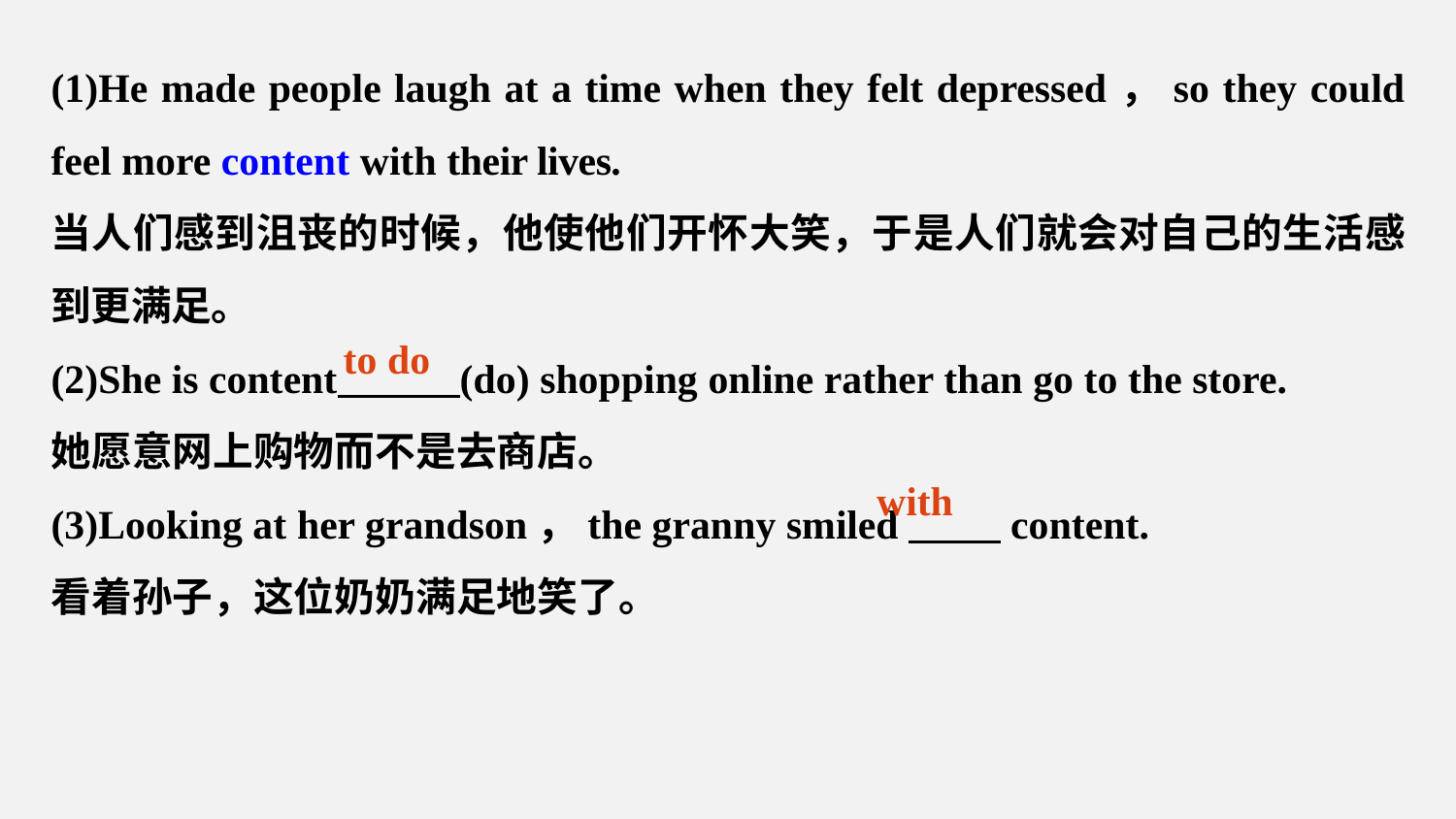

(1)He made people laugh at a time when they felt depressed，so they could feel more content with their lives.
当人们感到沮丧的时候，他使他们开怀大笑，于是人们就会对自己的生活感到更满足。
(2)She is content            (do) shopping online rather than go to the store.
她愿意网上购物而不是去商店。
(3)Looking at her grandson，the granny smiled           content.
看着孙子，这位奶奶满足地笑了。
to do
with